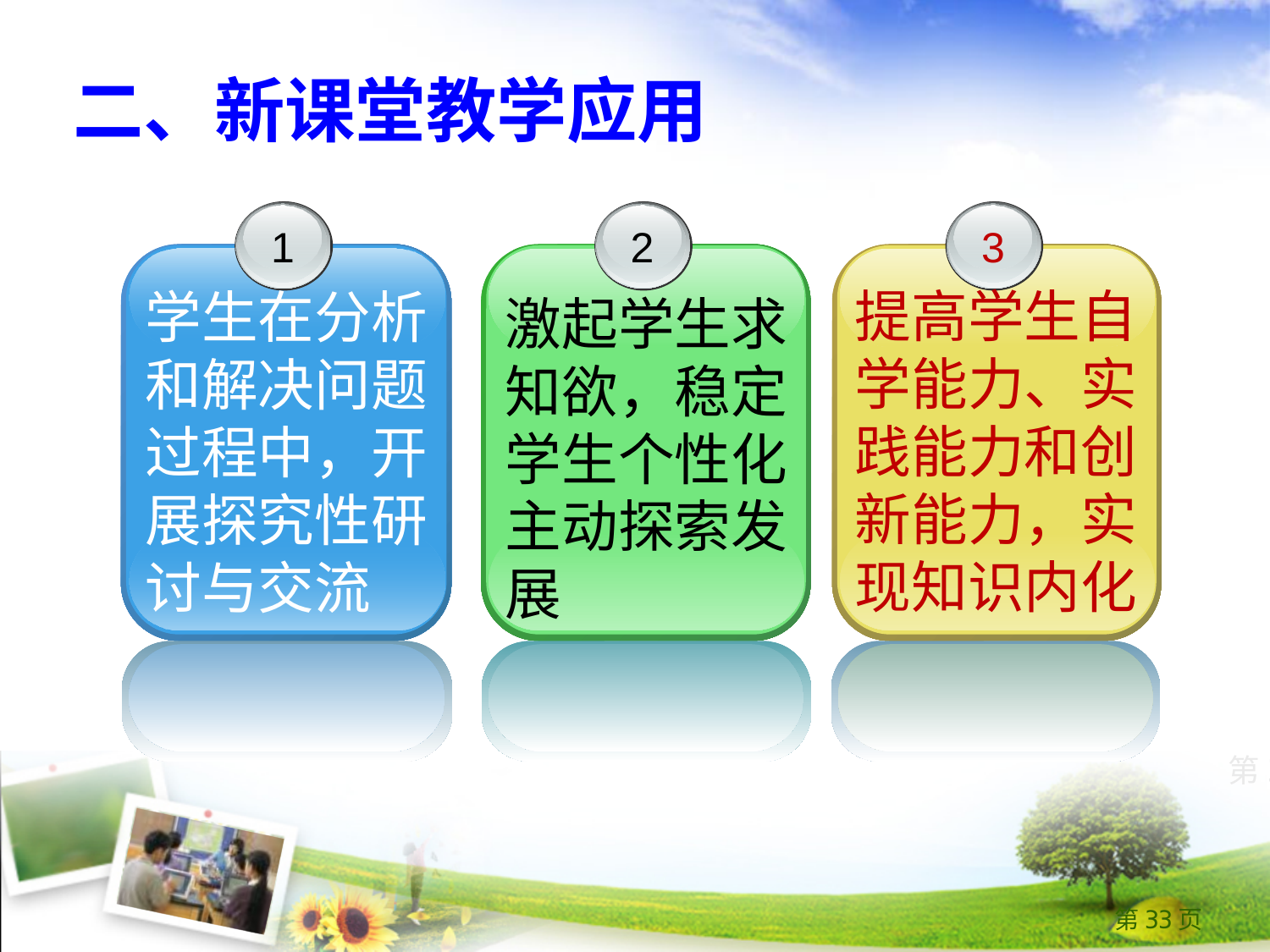

二、新课堂教学应用

1

学生在分析和解决问题过程中，开展探究性研讨与交流

2

激起学生求知欲，稳定学生个性化主动探索发展

3

提高学生自学能力、实践能力和创新能力，实现知识内化

第33页
第33页